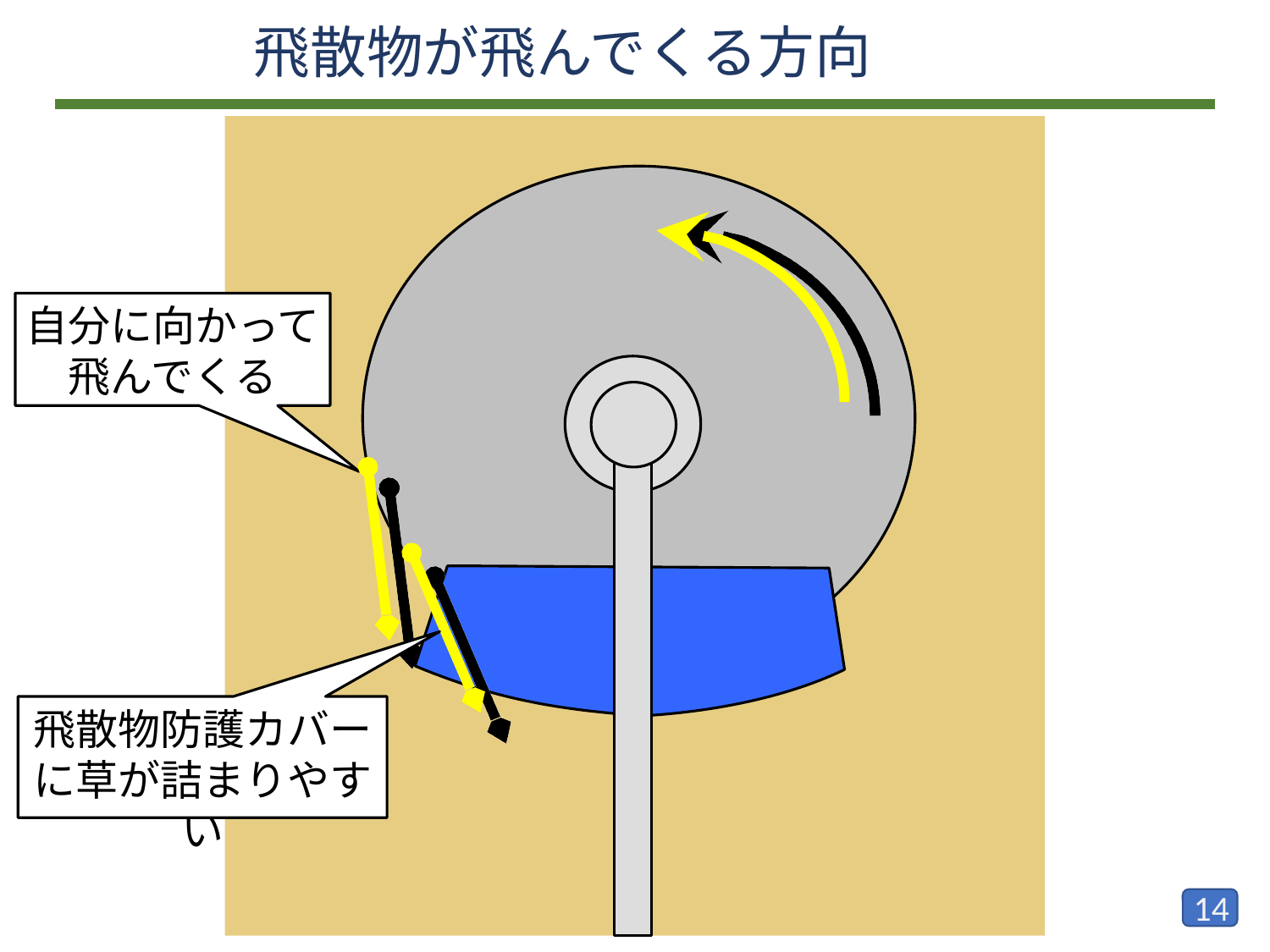

飛散物が飛んでくる方向

自分に向かって飛んでくる

飛散物防護カバーに草が詰まりやすい
14